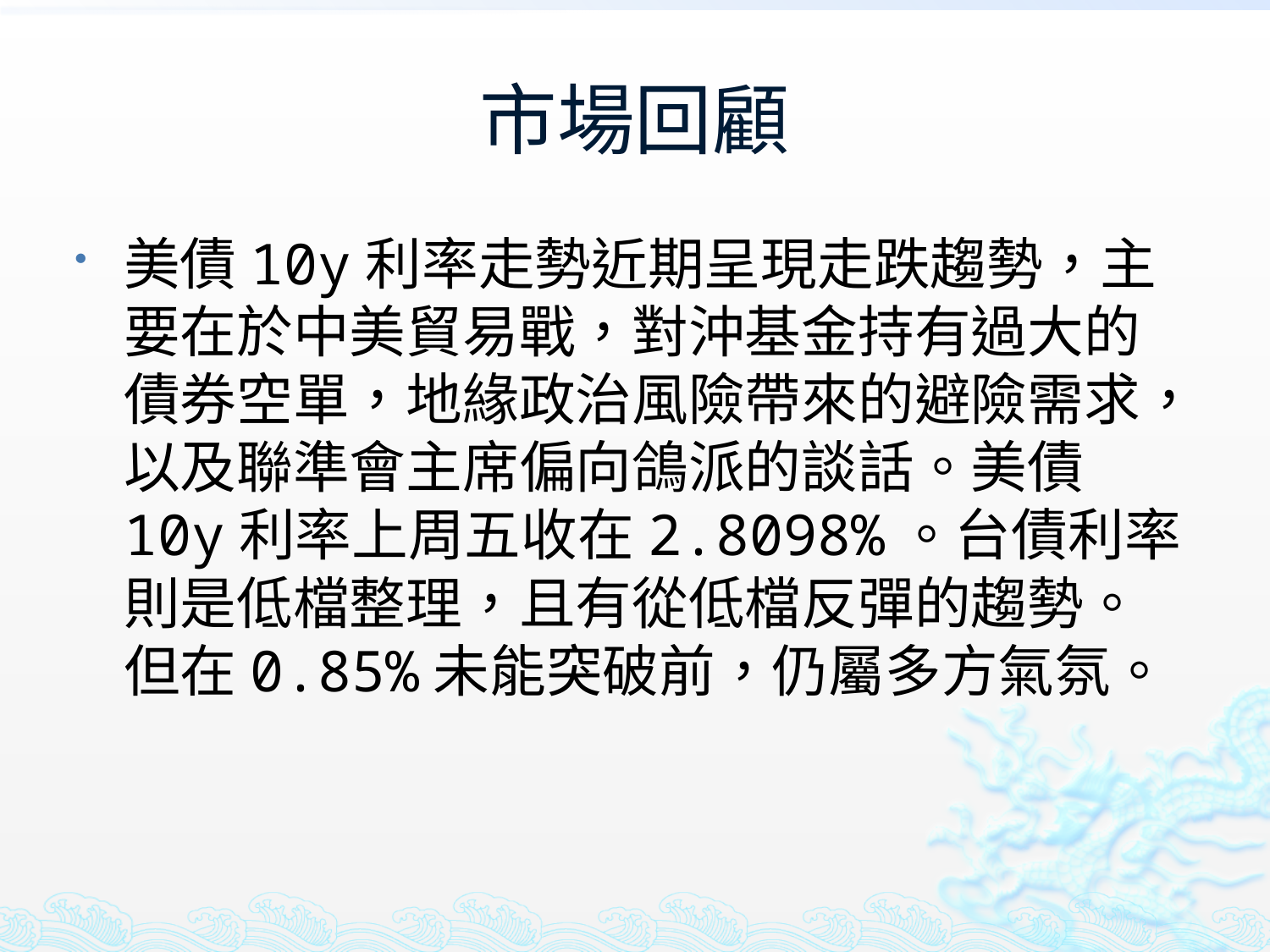

# 市場回顧
美債10y利率走勢近期呈現走跌趨勢，主要在於中美貿易戰，對沖基金持有過大的債券空單，地緣政治風險帶來的避險需求，以及聯準會主席偏向鴿派的談話。美債10y利率上周五收在2.8098%。台債利率則是低檔整理，且有從低檔反彈的趨勢。但在0.85%未能突破前，仍屬多方氣氛。